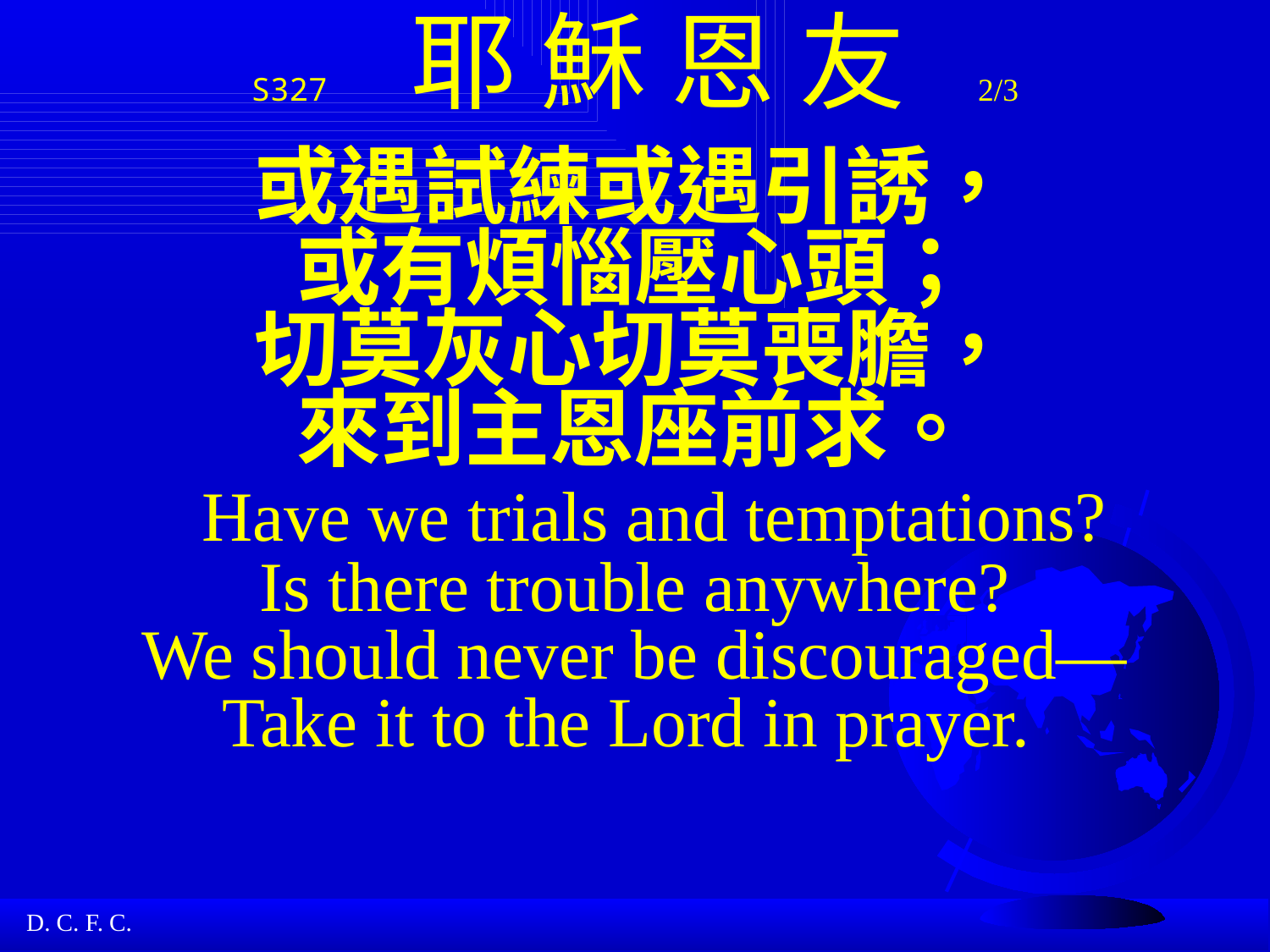

# S327    耶 穌 恩 友         2/3 或遇試練或遇引誘， 或有煩惱壓心頭； 切莫灰心切莫喪膽， 來到主恩座前求。 Have we trials and temptations? Is there trouble anywhere? We should never be discouraged— Take it to the Lord in prayer.